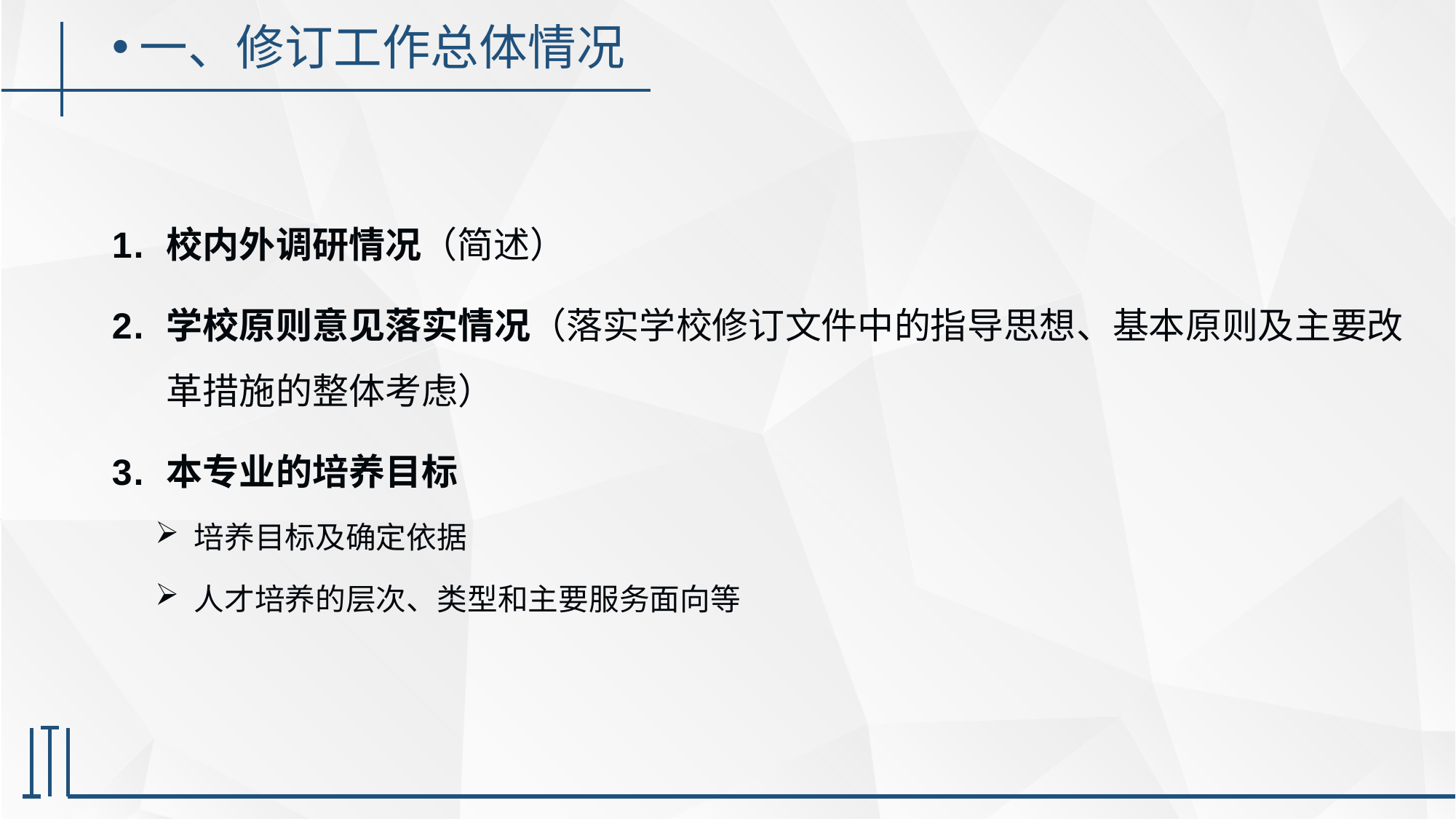

一、修订工作总体情况
校内外调研情况（简述）
学校原则意见落实情况（落实学校修订文件中的指导思想、基本原则及主要改革措施的整体考虑）
本专业的培养目标
培养目标及确定依据
人才培养的层次、类型和主要服务面向等